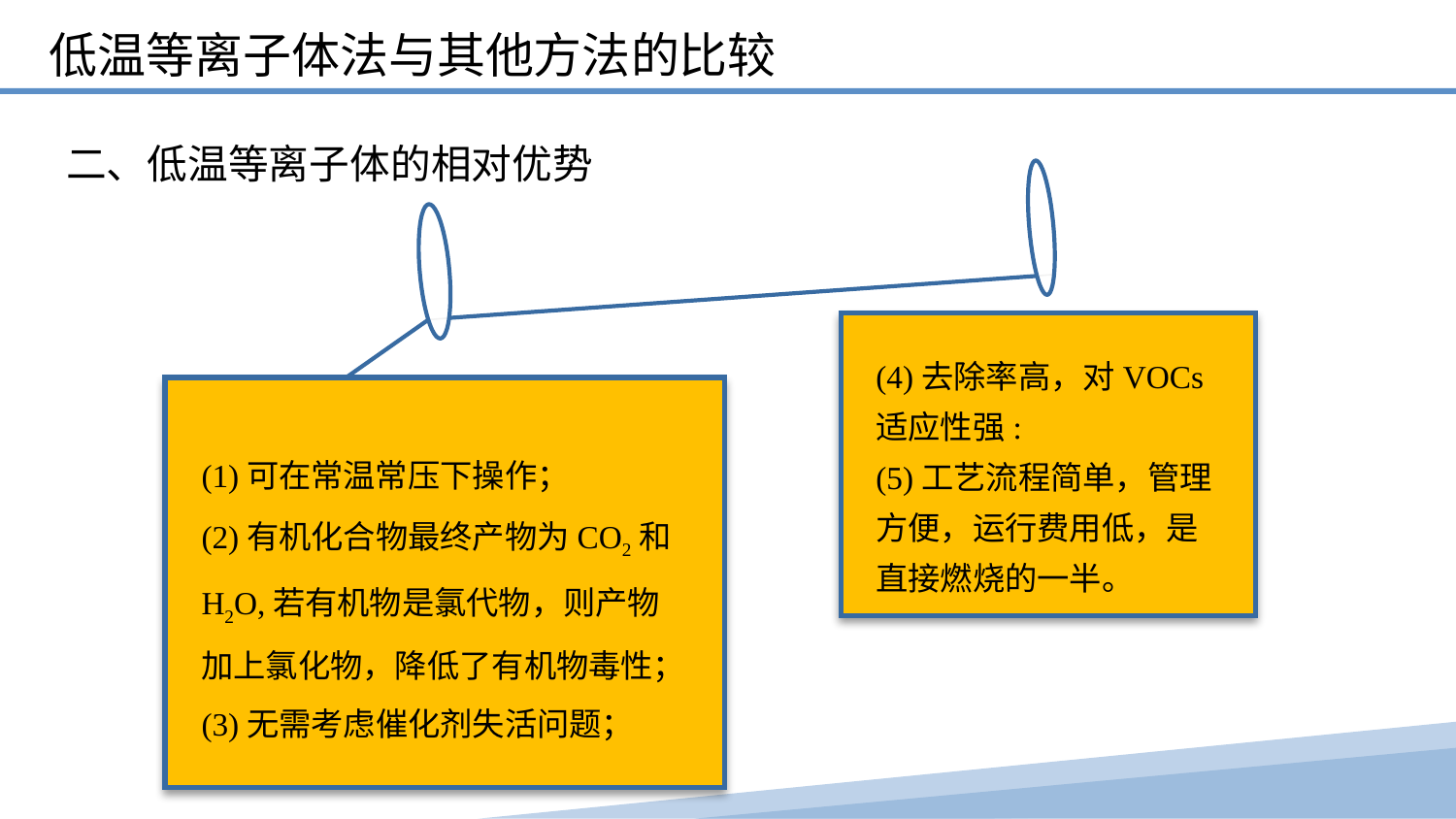

低温等离子体法与其他方法的比较

二、低温等离子体的相对优势

(4)去除率高，对VOCs适应性强:
(5)工艺流程简单，管理方便，运行费用低，是直接燃烧的一半。

(1)可在常温常压下操作；
(2)有机化合物最终产物为CO2和H2O,若有机物是氯代物，则产物加上氯化物，降低了有机物毒性；
(3)无需考虑催化剂失活问题；